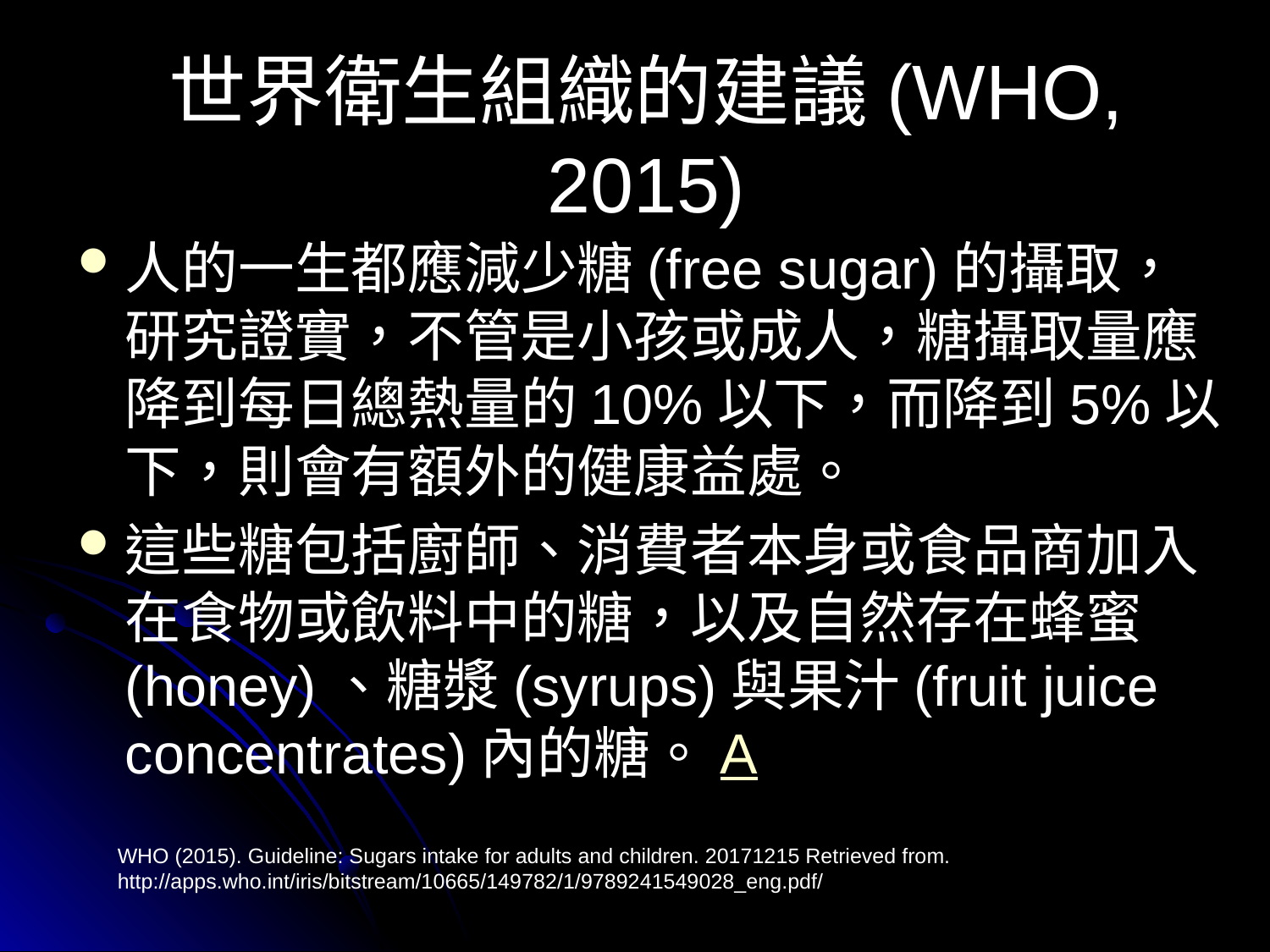

# 世界衛生組織的建議(WHO, 2015)
人的一生都應減少糖(free sugar)的攝取，研究證實，不管是小孩或成人，糖攝取量應降到每日總熱量的10%以下，而降到5%以下，則會有額外的健康益處。
這些糖包括廚師、消費者本身或食品商加入在食物或飲料中的糖，以及自然存在蜂蜜(honey)、糖漿(syrups)與果汁(fruit juice concentrates)內的糖。A
WHO (2015). Guideline: Sugars intake for adults and children. 20171215 Retrieved from. http://apps.who.int/iris/bitstream/10665/149782/1/9789241549028_eng.pdf/